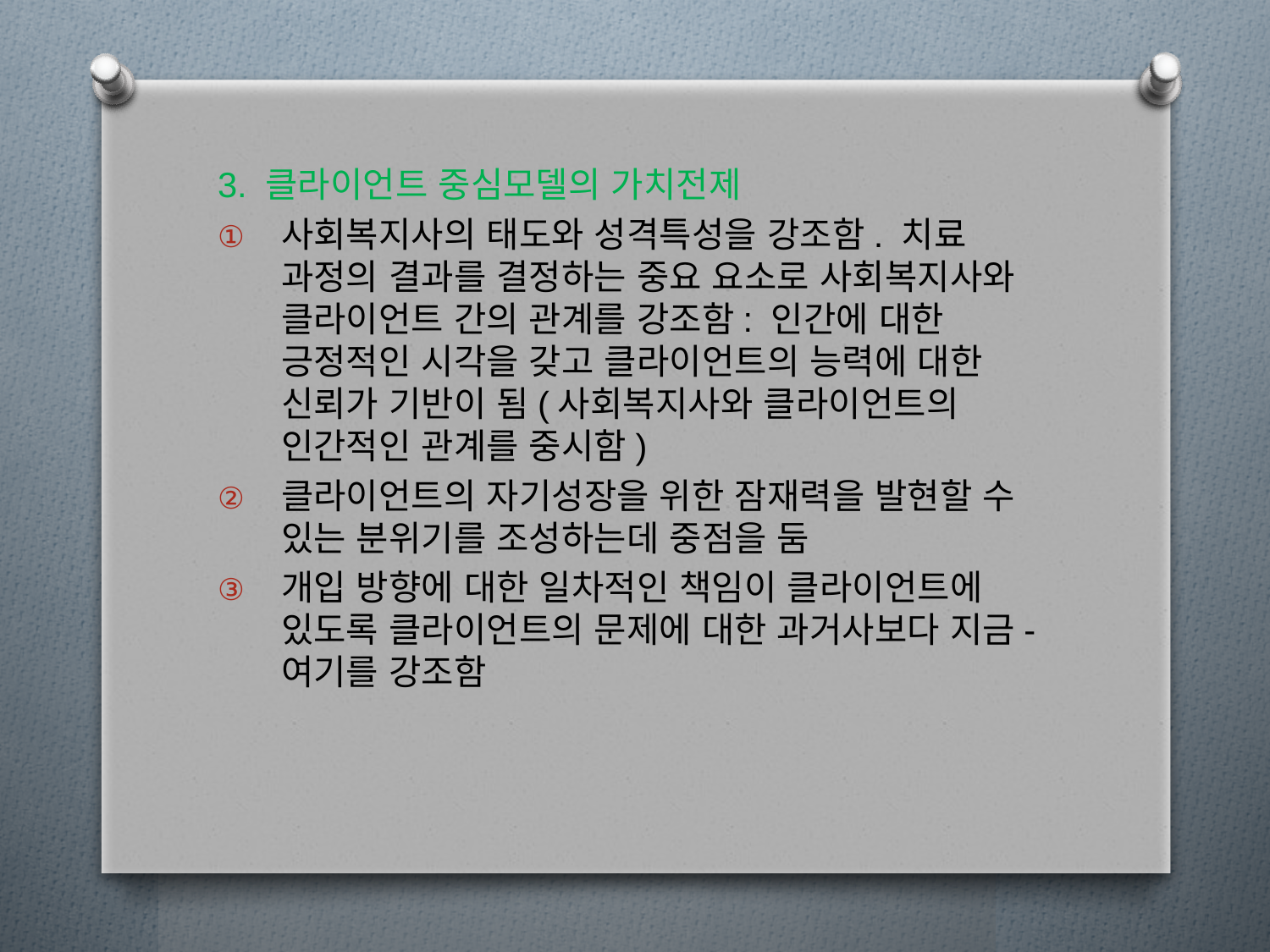

3. 클라이언트 중심모델의 가치전제
사회복지사의 태도와 성격특성을 강조함. 치료 과정의 결과를 결정하는 중요 요소로 사회복지사와 클라이언트 간의 관계를 강조함: 인간에 대한 긍정적인 시각을 갖고 클라이언트의 능력에 대한 신뢰가 기반이 됨(사회복지사와 클라이언트의 인간적인 관계를 중시함)
클라이언트의 자기성장을 위한 잠재력을 발현할 수 있는 분위기를 조성하는데 중점을 둠
개입 방향에 대한 일차적인 책임이 클라이언트에 있도록 클라이언트의 문제에 대한 과거사보다 지금-여기를 강조함